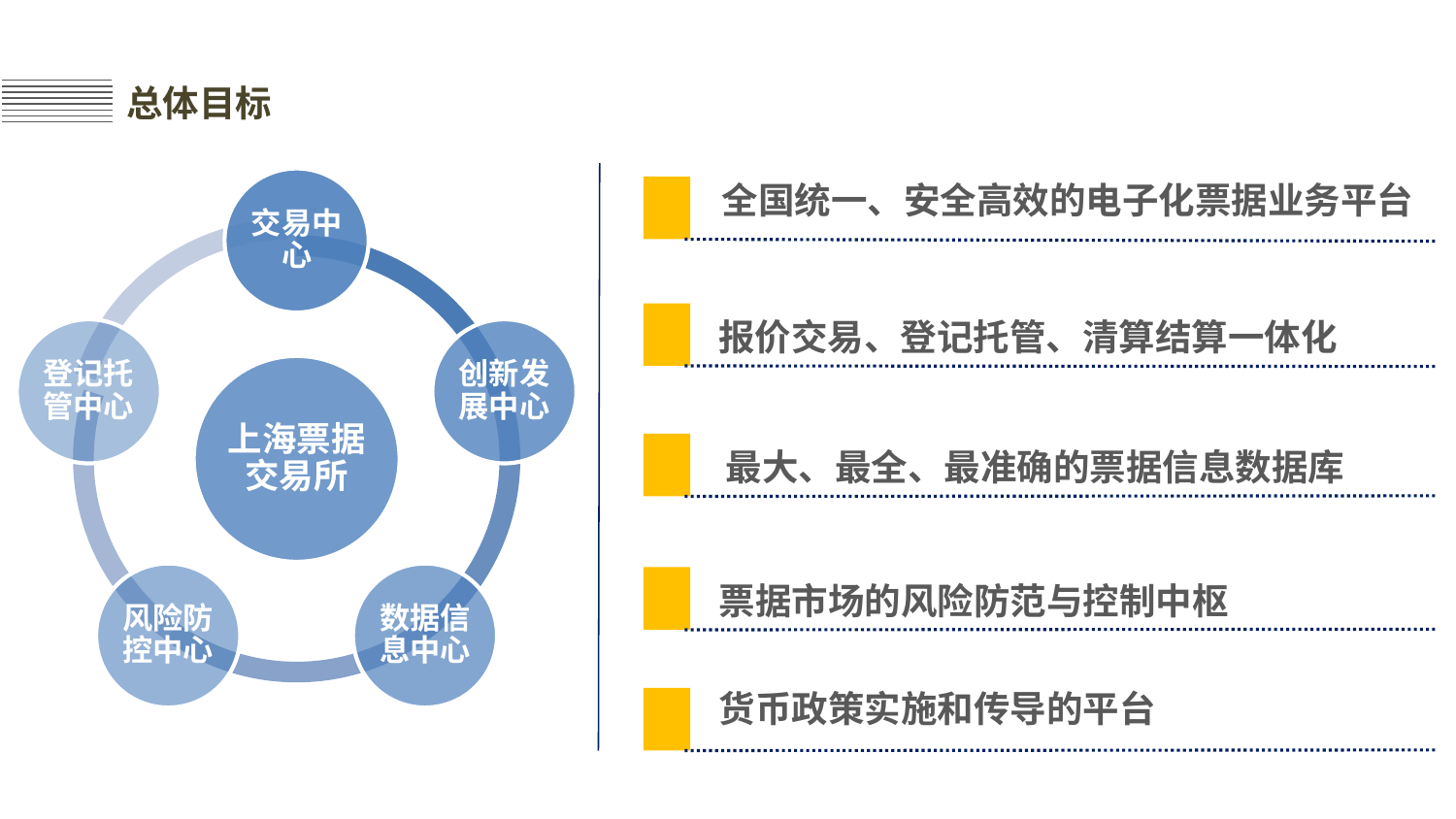

总体目标
 全国统一、安全高效的电子化票据业务平台
上海票据交易所
交易中心
创新发展中心
数据信息中心
风险防控中心
登记托管中心

报价交易、登记托管、清算结算一体化

最大、最全、最准确的票据信息数据库

 票据市场的风险防范与控制中枢

 货币政策实施和传导的平台